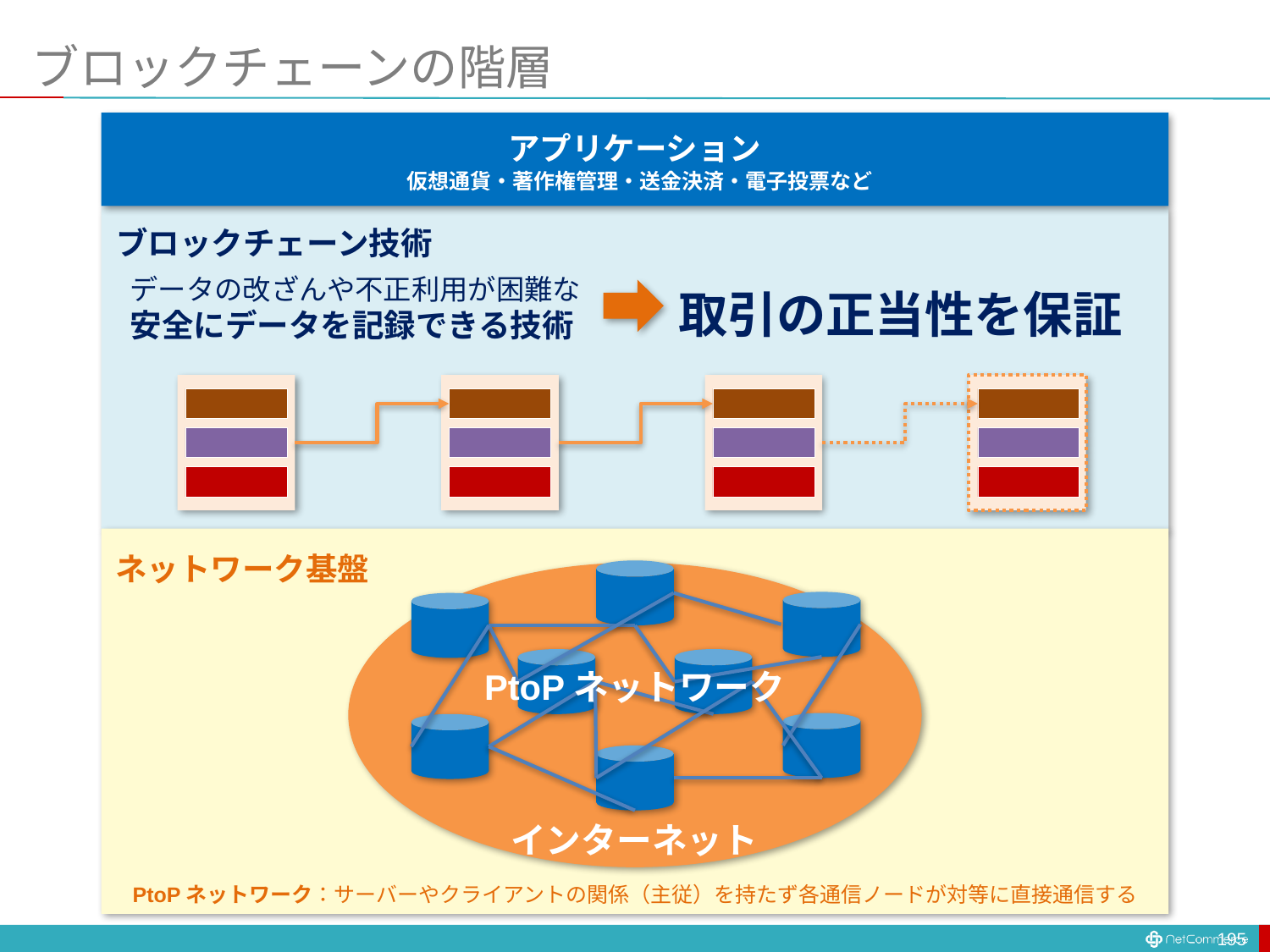

# ブロックチェーンの階層

アプリケーション
 仮想通貨・著作権管理・送金決済・電子投票など

ブロックチェーン技術
データの改ざんや不正利用が困難な
安全にデータを記録できる技術
取引の正当性を保証

ネットワーク基盤

PtoPネットワーク

インターネット
PtoPネットワーク：サーバーやクライアントの関係（主従）を持たず各通信ノードが対等に直接通信する
195